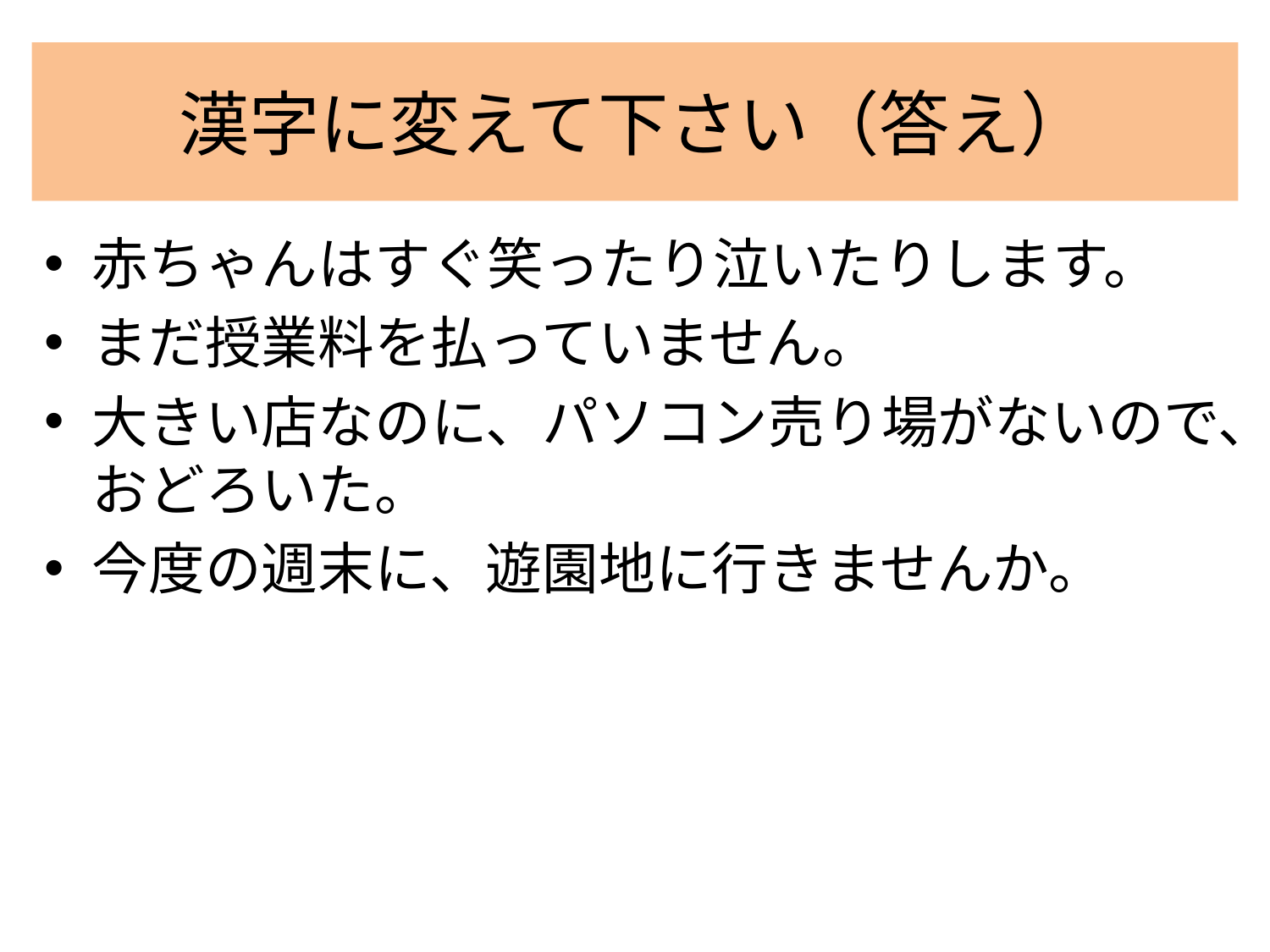

# 漢字に変えて下さい（答え）
赤ちゃんはすぐ笑ったり泣いたりします。
まだ授業料を払っていません。
大きい店なのに、パソコン売り場がないので、おどろいた。
今度の週末に、遊園地に行きませんか。